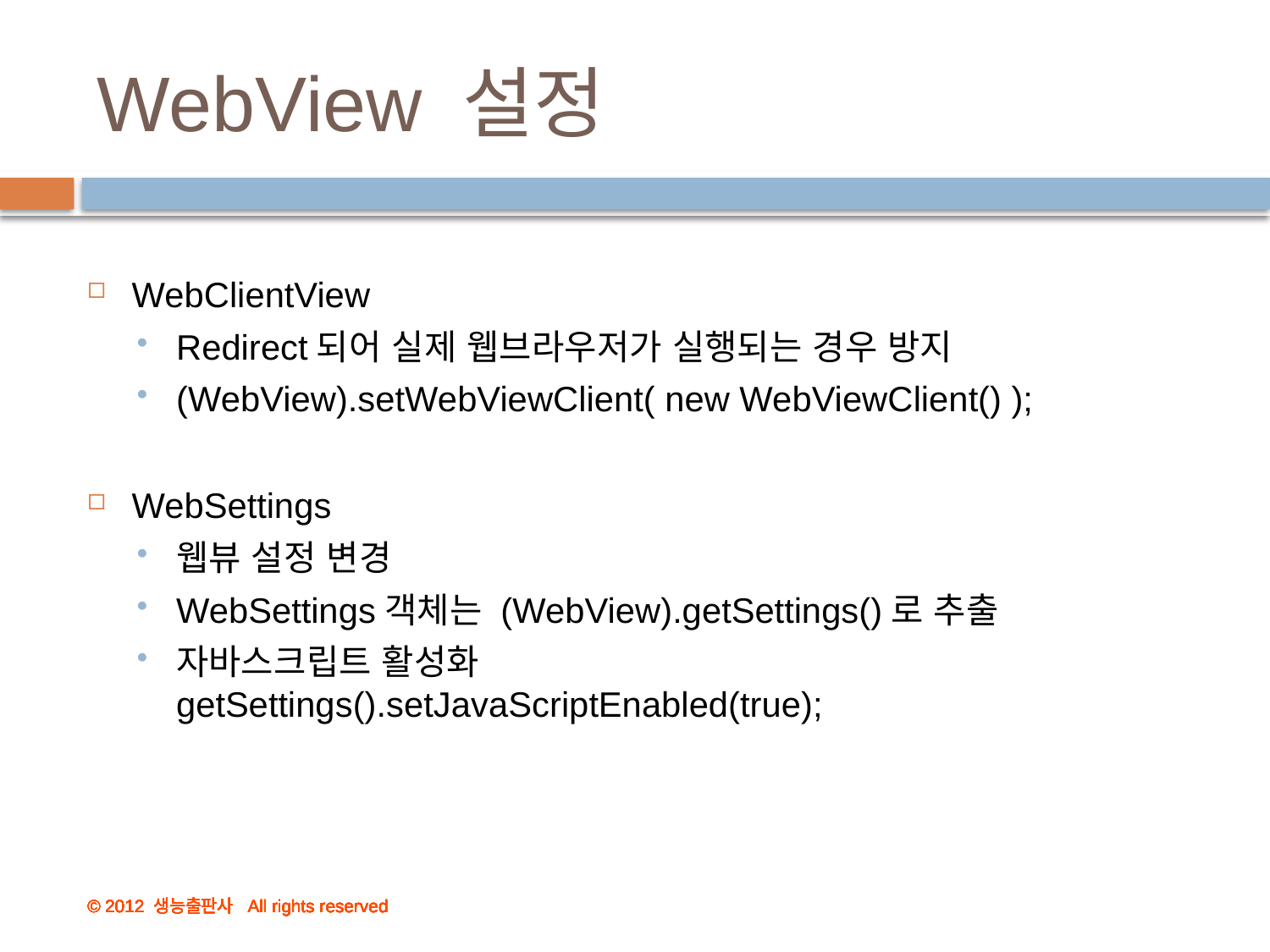

# WebView 설정
WebClientView
Redirect되어 실제 웹브라우저가 실행되는 경우 방지
(WebView).setWebViewClient( new WebViewClient() );

WebSettings
웹뷰 설정 변경
WebSettings객체는 (WebView).getSettings()로 추출
자바스크립트 활성화getSettings().setJavaScriptEnabled(true);